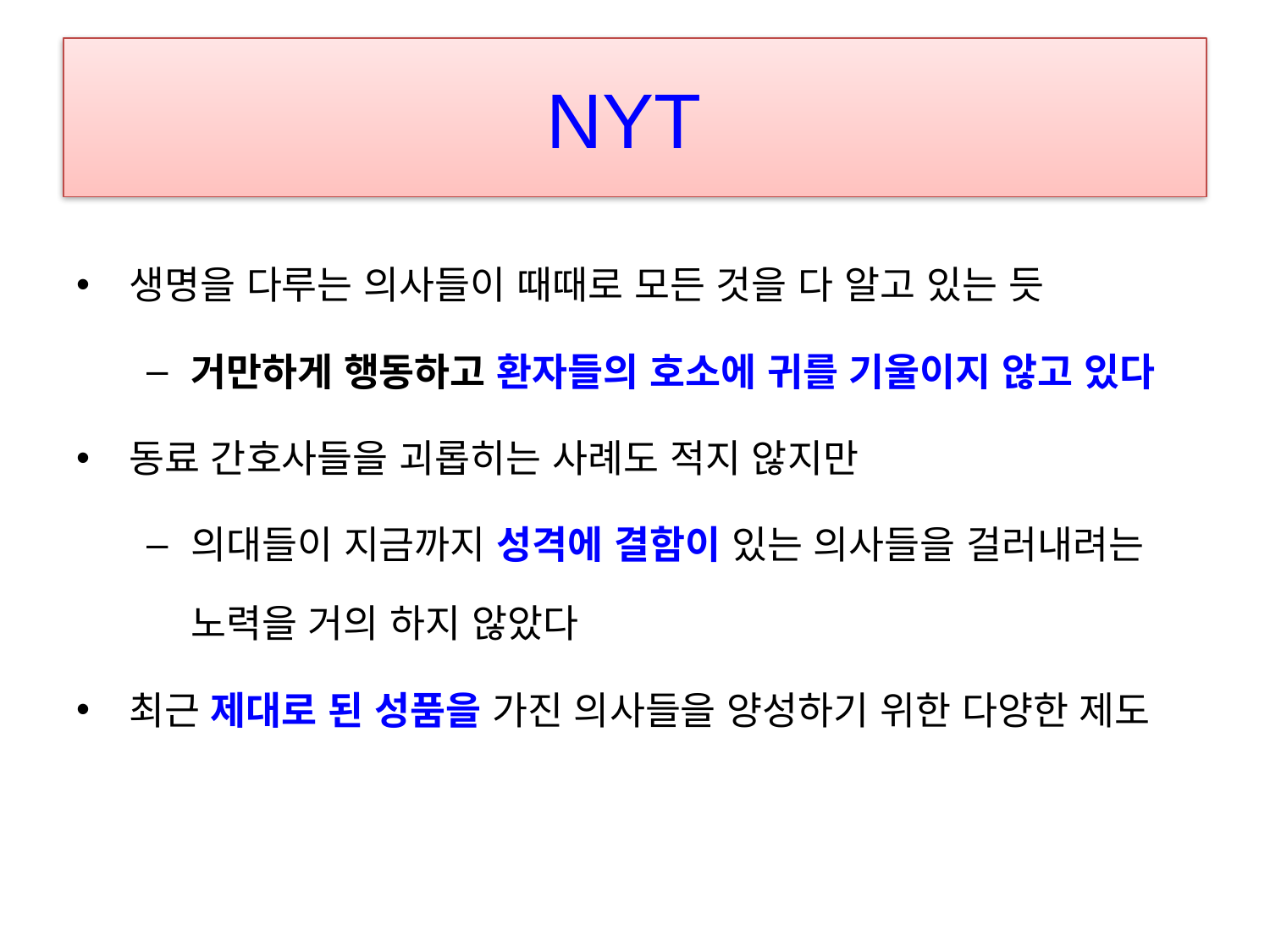

# NYT
생명을 다루는 의사들이 때때로 모든 것을 다 알고 있는 듯
거만하게 행동하고 환자들의 호소에 귀를 기울이지 않고 있다
동료 간호사들을 괴롭히는 사례도 적지 않지만
의대들이 지금까지 성격에 결함이 있는 의사들을 걸러내려는 노력을 거의 하지 않았다
최근 제대로 된 성품을 가진 의사들을 양성하기 위한 다양한 제도